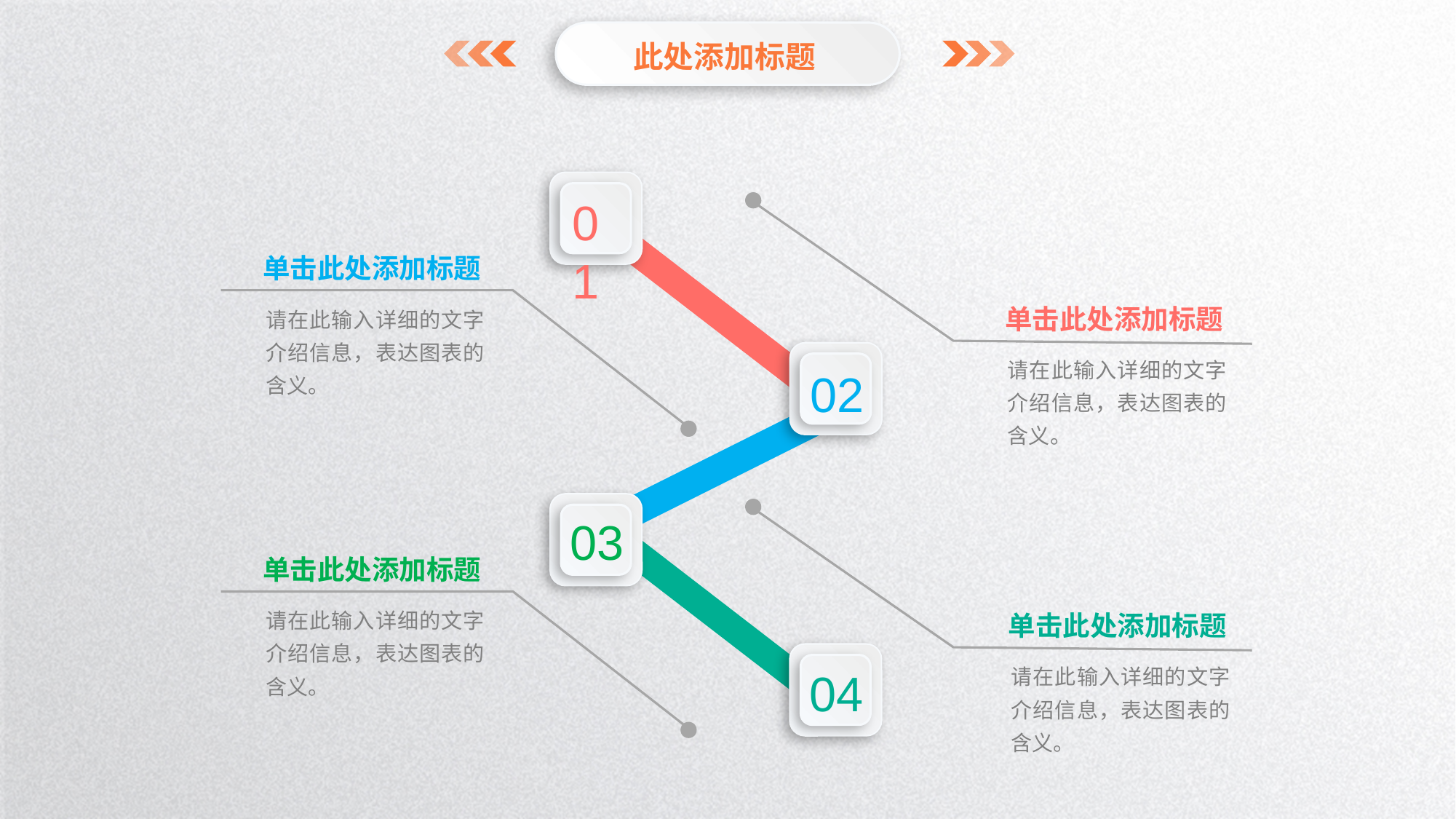

此处添加标题

01

单击此处添加标题

请在此输入详细的文字介绍信息，表达图表的含义。
单击此处添加标题

02
请在此输入详细的文字介绍信息，表达图表的含义。

03

单击此处添加标题

请在此输入详细的文字介绍信息，表达图表的含义。

单击此处添加标题

04
请在此输入详细的文字介绍信息，表达图表的含义。